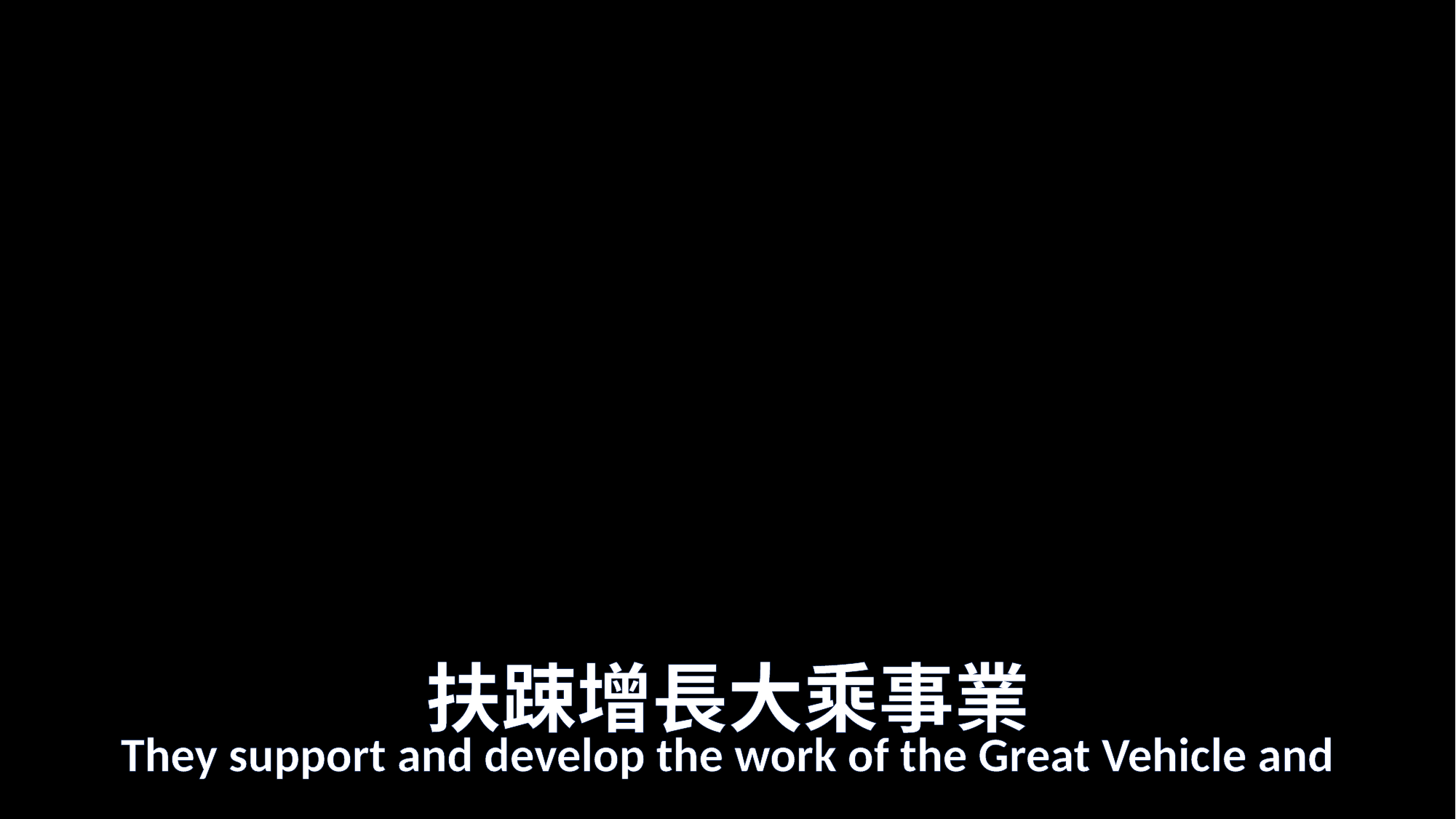

# 扶踈增長大乘事業
They support and develop the work of the Great Vehicle and